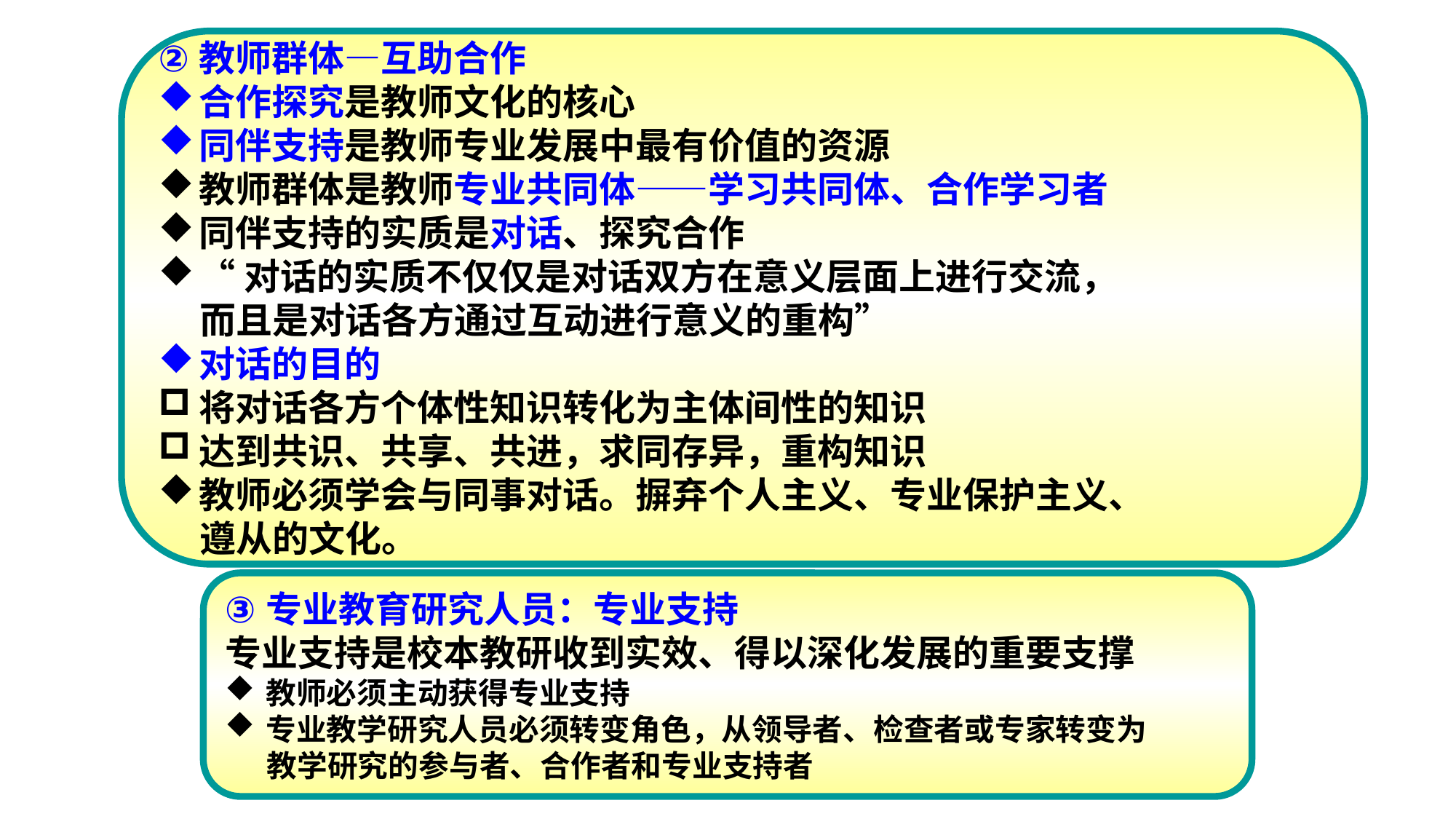

教师群体—互助合作
合作探究是教师文化的核心
同伴支持是教师专业发展中最有价值的资源
教师群体是教师专业共同体——学习共同体、合作学习者
同伴支持的实质是对话、探究合作
“对话的实质不仅仅是对话双方在意义层面上进行交流，
    而且是对话各方通过互动进行意义的重构”
对话的目的
将对话各方个体性知识转化为主体间性的知识
达到共识、共享、共进，求同存异，重构知识
教师必须学会与同事对话。摒弃个人主义、专业保护主义、
    遵从的文化。
专业教育研究人员：专业支持
专业支持是校本教研收到实效、得以深化发展的重要支撑
教师必须主动获得专业支持
专业教学研究人员必须转变角色，从领导者、检查者或专家转变为
     教学研究的参与者、合作者和专业支持者